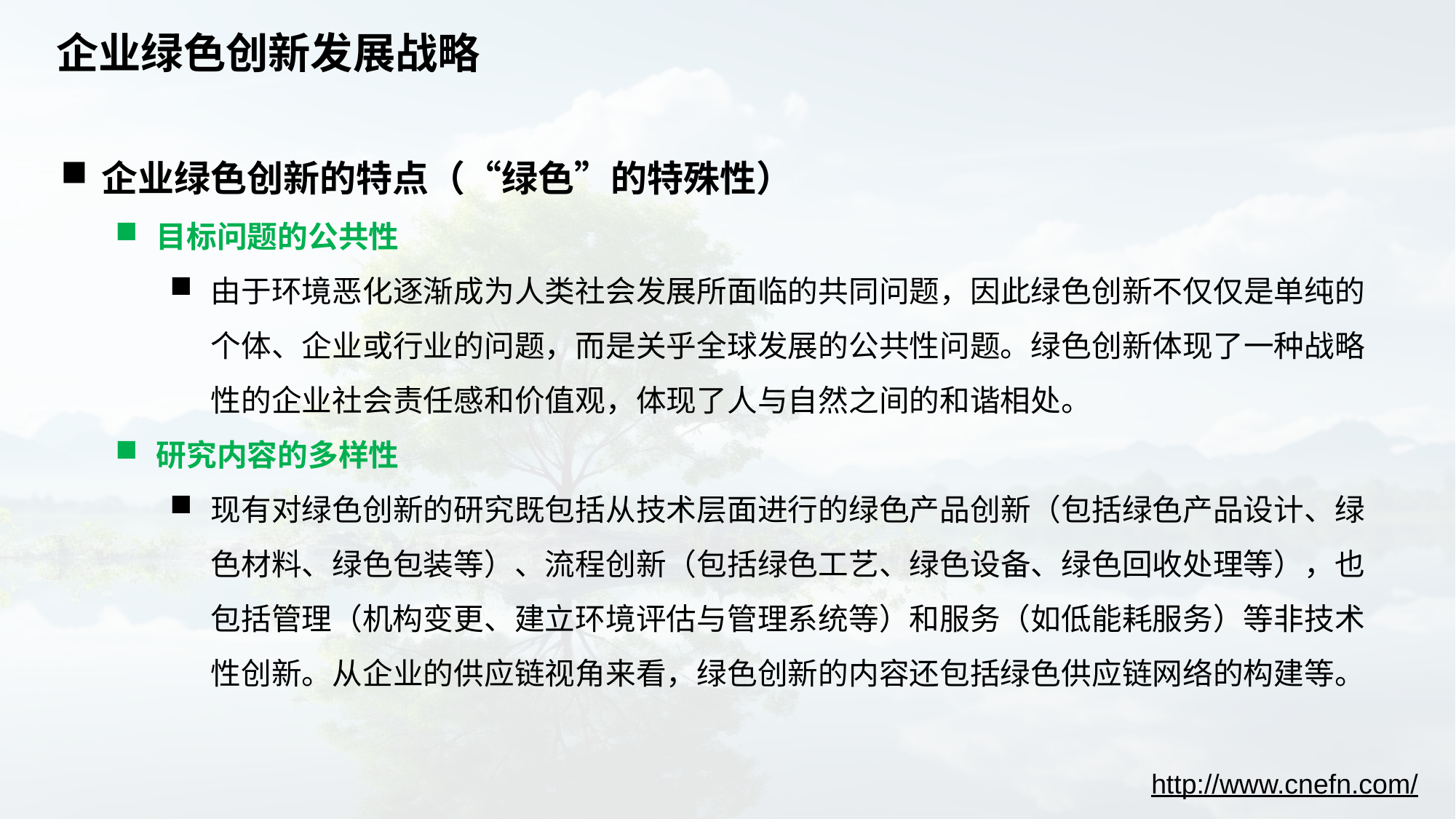

# 企业绿色创新发展战略
企业绿色创新的特点（“绿色”的特殊性）
目标问题的公共性
由于环境恶化逐渐成为人类社会发展所面临的共同问题，因此绿色创新不仅仅是单纯的个体、企业或行业的问题，而是关乎全球发展的公共性问题。绿色创新体现了一种战略性的企业社会责任感和价值观，体现了人与自然之间的和谐相处。
研究内容的多样性
现有对绿色创新的研究既包括从技术层面进行的绿色产品创新（包括绿色产品设计、绿色材料、绿色包装等）、流程创新（包括绿色工艺、绿色设备、绿色回收处理等），也包括管理（机构变更、建立环境评估与管理系统等）和服务（如低能耗服务）等非技术性创新。从企业的供应链视角来看，绿色创新的内容还包括绿色供应链网络的构建等。